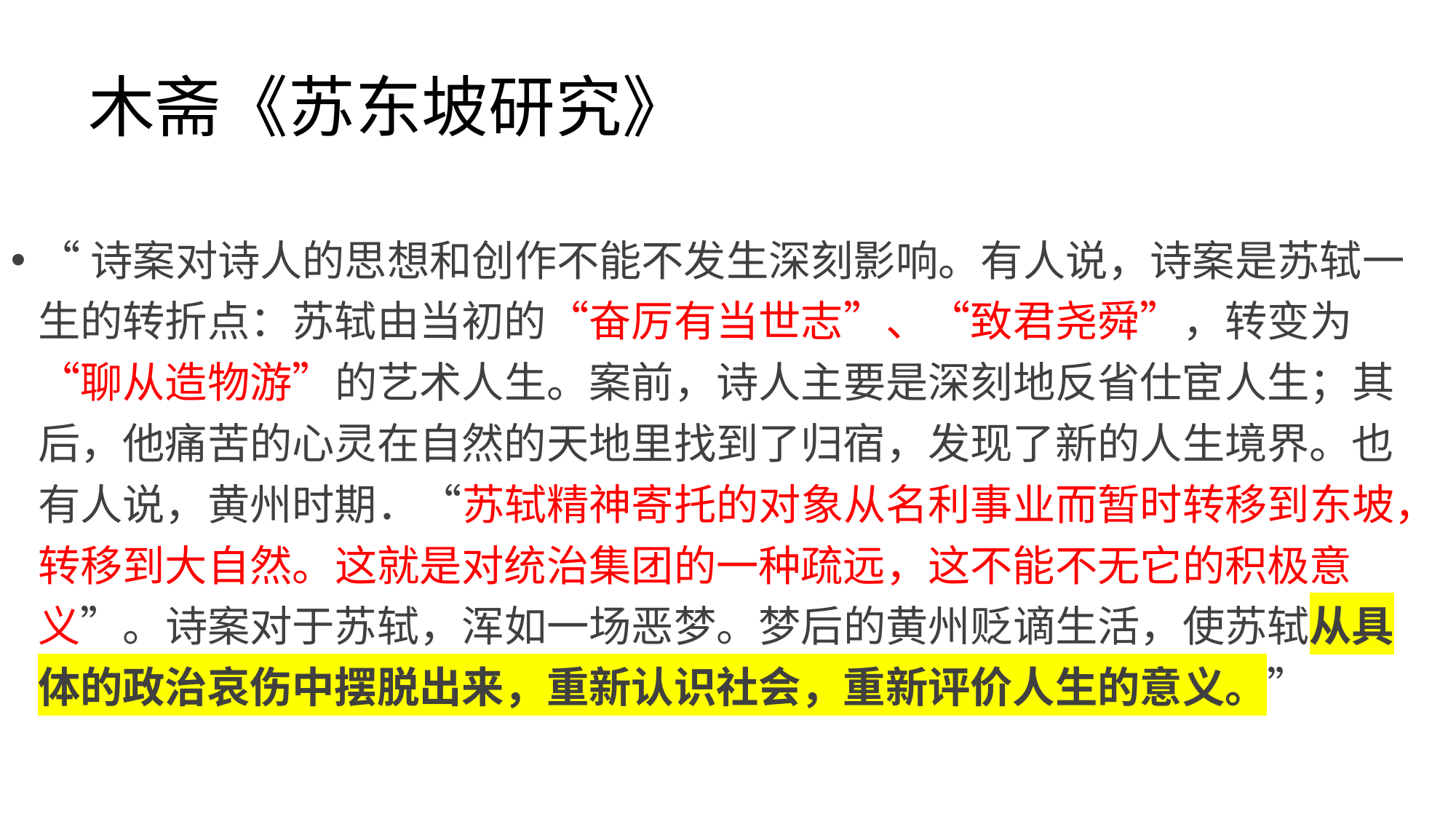

# 木斋《苏东坡研究》
“诗案对诗人的思想和创作不能不发生深刻影响。有人说，诗案是苏轼一生的转折点：苏轼由当初的“奋厉有当世志”、“致君尧舜”，转变为“聊从造物游”的艺术人生。案前，诗人主要是深刻地反省仕宦人生；其后，他痛苦的心灵在自然的天地里找到了归宿，发现了新的人生境界。也有人说，黄州时期．“苏轼精神寄托的对象从名利事业而暂时转移到东坡，转移到大自然。这就是对统治集团的一种疏远，这不能不无它的积极意义”。诗案对于苏轼，浑如一场恶梦。梦后的黄州贬谪生活，使苏轼从具体的政治哀伤中摆脱出来，重新认识社会，重新评价人生的意义。”